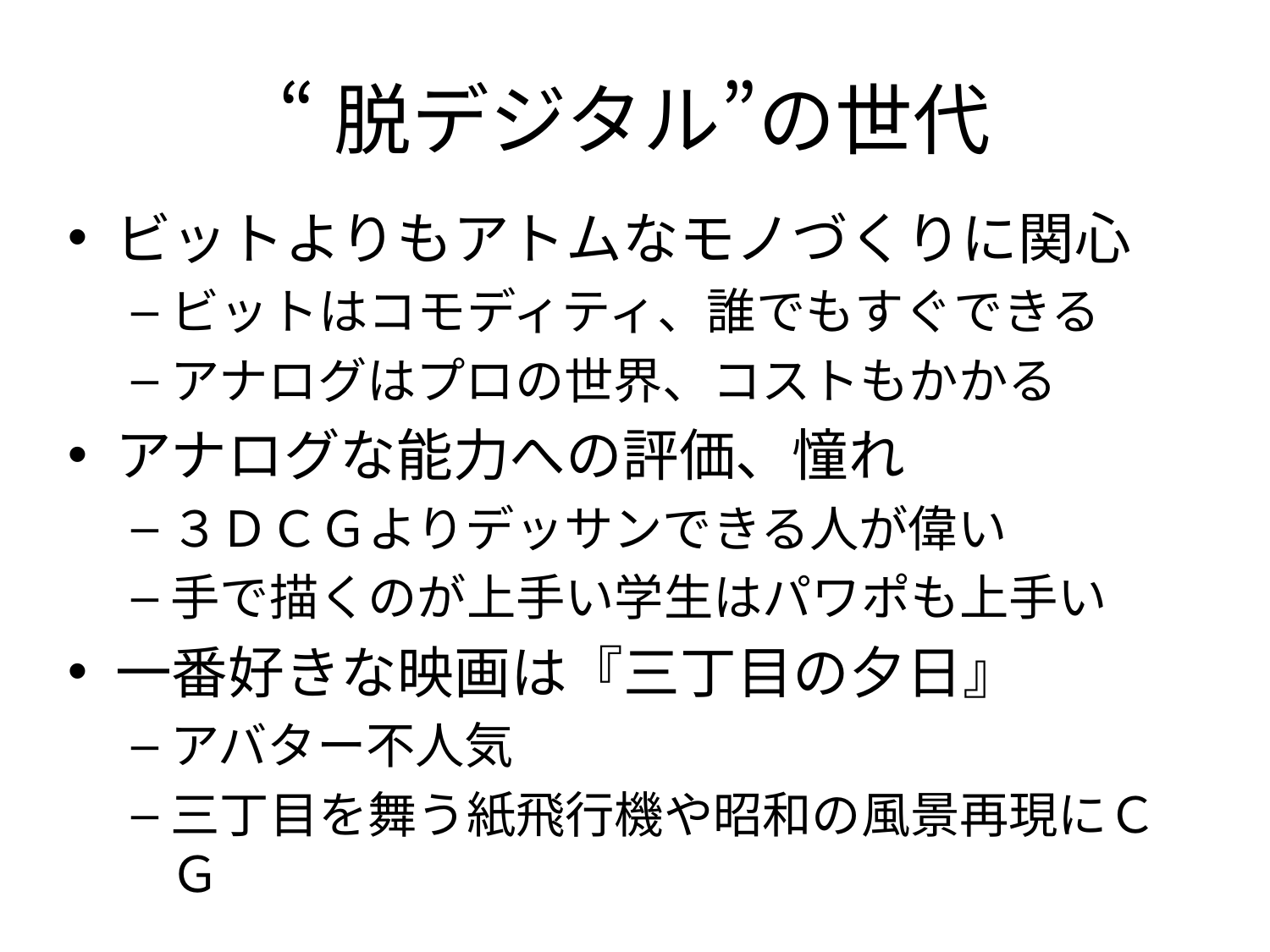

# “脱デジタル”の世代
ビットよりもアトムなモノづくりに関心
ビットはコモディティ、誰でもすぐできる
アナログはプロの世界、コストもかかる
アナログな能力への評価、憧れ
３ＤＣＧよりデッサンできる人が偉い
手で描くのが上手い学生はパワポも上手い
一番好きな映画は『三丁目の夕日』
アバター不人気
三丁目を舞う紙飛行機や昭和の風景再現にＣＧ